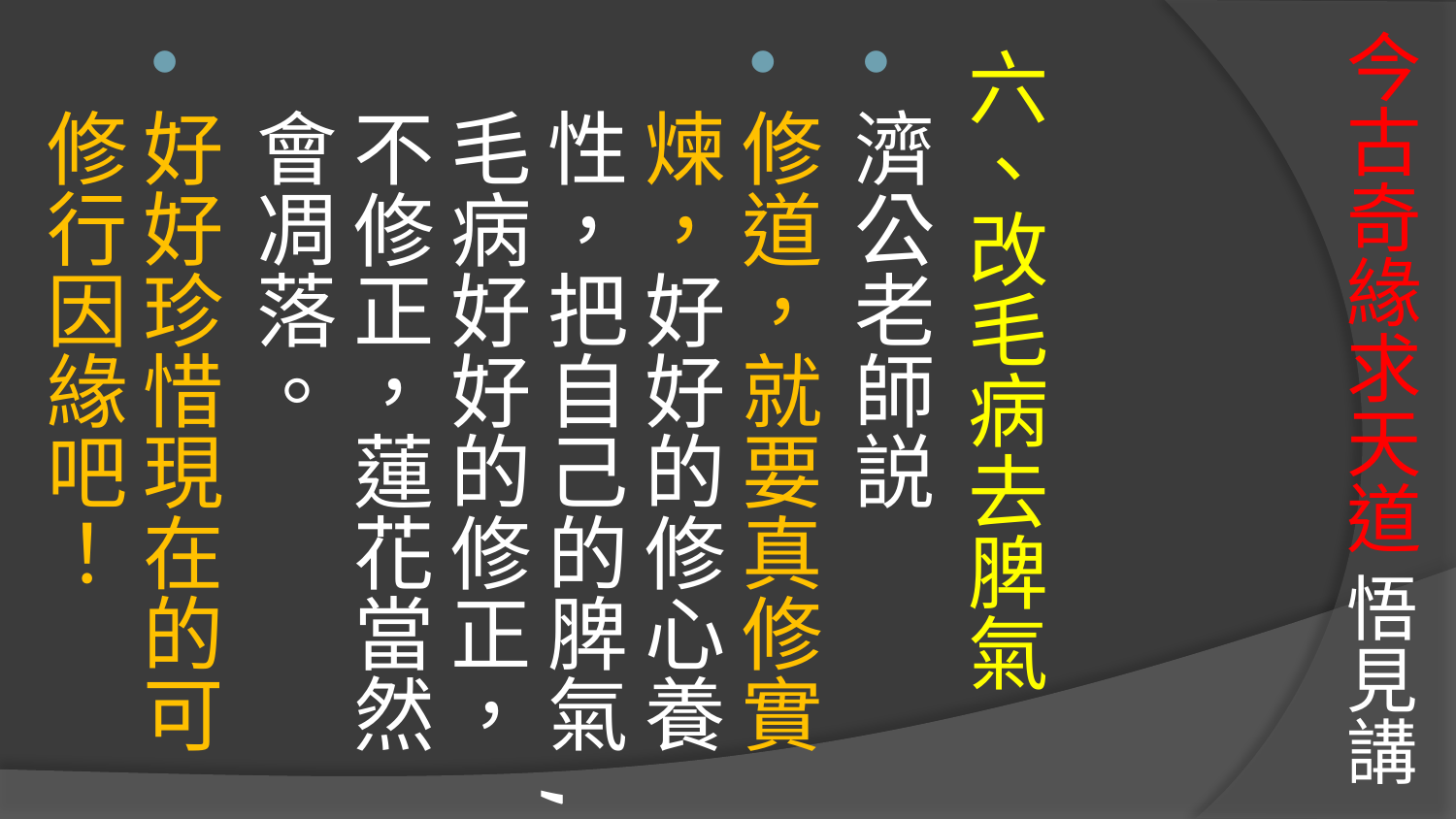

# 今古奇緣求天道 悟見講
六、改毛病去脾氣
濟公老師説
修道，就要真修實煉，好好的修心養性，把自己的脾氣,毛病好好的修正，不修正，蓮花當然會凋落。
好好珍惜現在的可修行因緣吧！